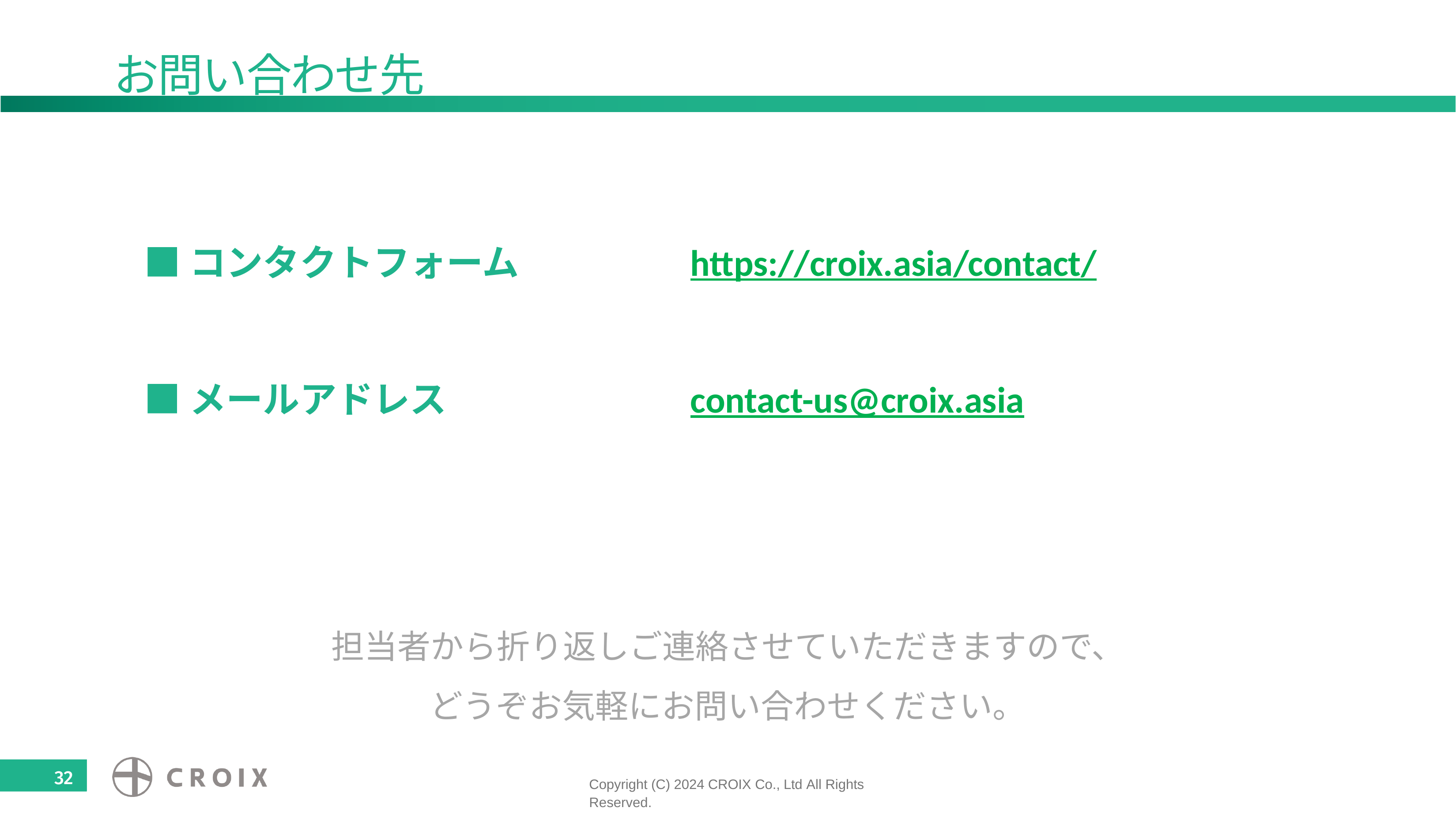

お問い合わせ先
■コンタクトフォーム
https://croix.asia/contact/
■メールアドレス
contact-us@croix.asia
担当者から折り返しご連絡させていただきますので、
どうぞお気軽にお問い合わせください。

32

Copyright (C) 2024 CROIX Co., Ltd All Rights Reserved.